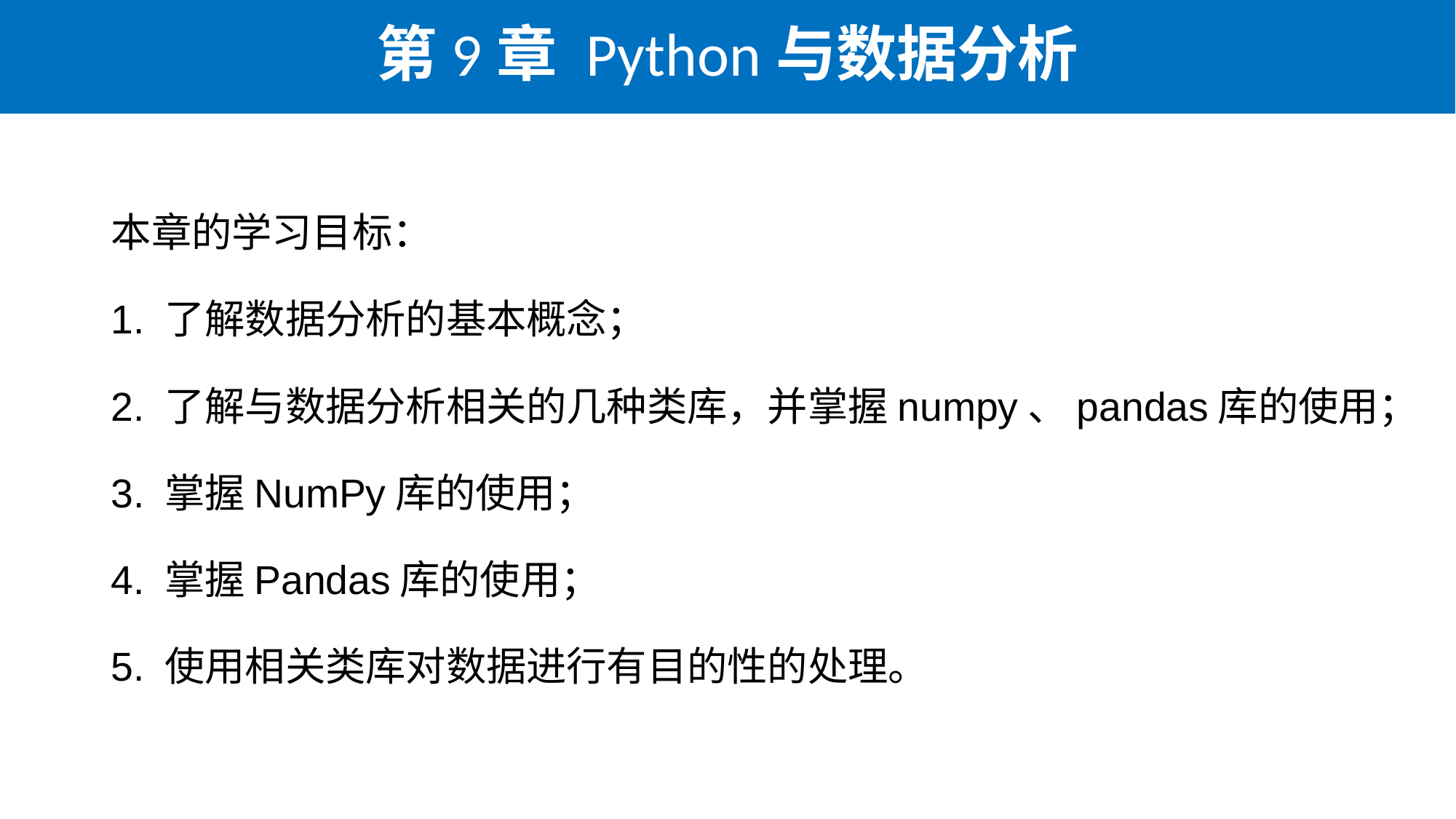

# 第9章 Python与数据分析
本章的学习目标：
1. 了解数据分析的基本概念；
2. 了解与数据分析相关的几种类库，并掌握numpy、pandas库的使用；
3. 掌握NumPy库的使用；
4. 掌握Pandas库的使用；
5. 使用相关类库对数据进行有目的性的处理。